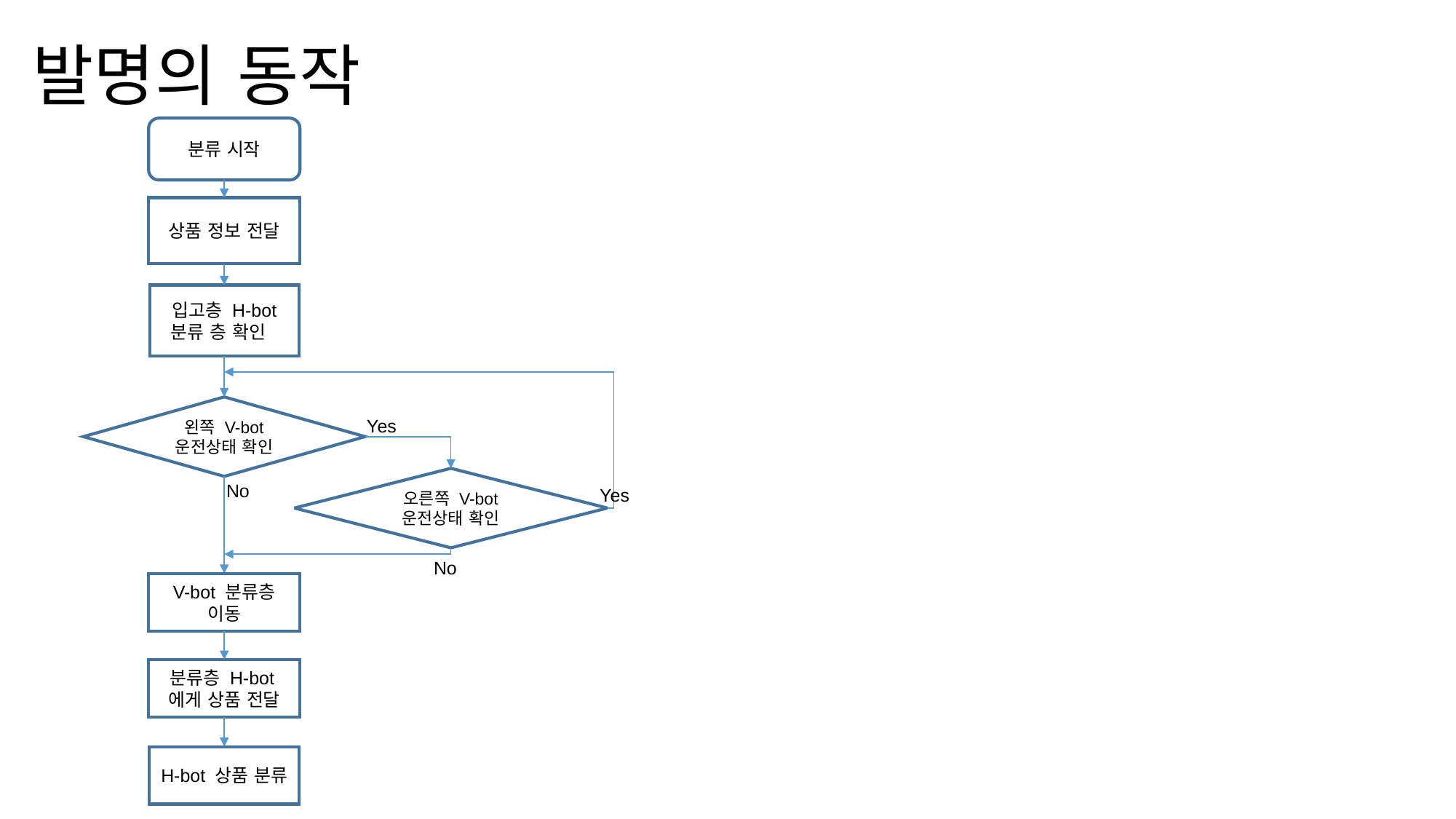

발명의 동작
분류 시작
상품 정보 전달
입고층 H-bot
분류 층 확인
왼쪽 V-bot 운전상태 확인
Yes
오른쪽 V-bot 운전상태 확인
No
Yes
No
V-bot 분류층 이동
분류층 H-bot에게 상품 전달
H-bot 상품 분류